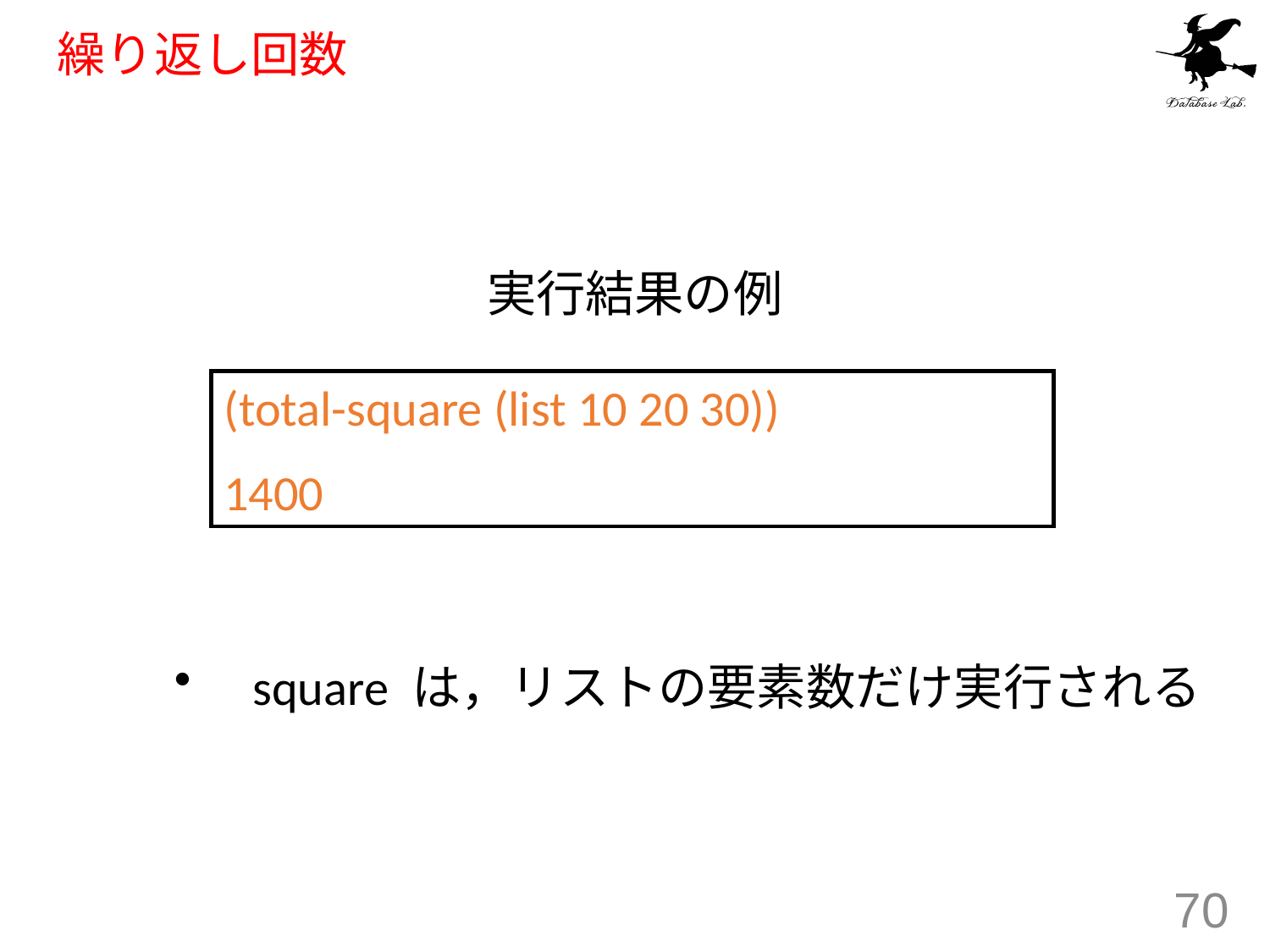

# 繰り返し回数
実行結果の例
(total-square (list 10 20 30))
1400
　square は，リストの要素数だけ実行される

70